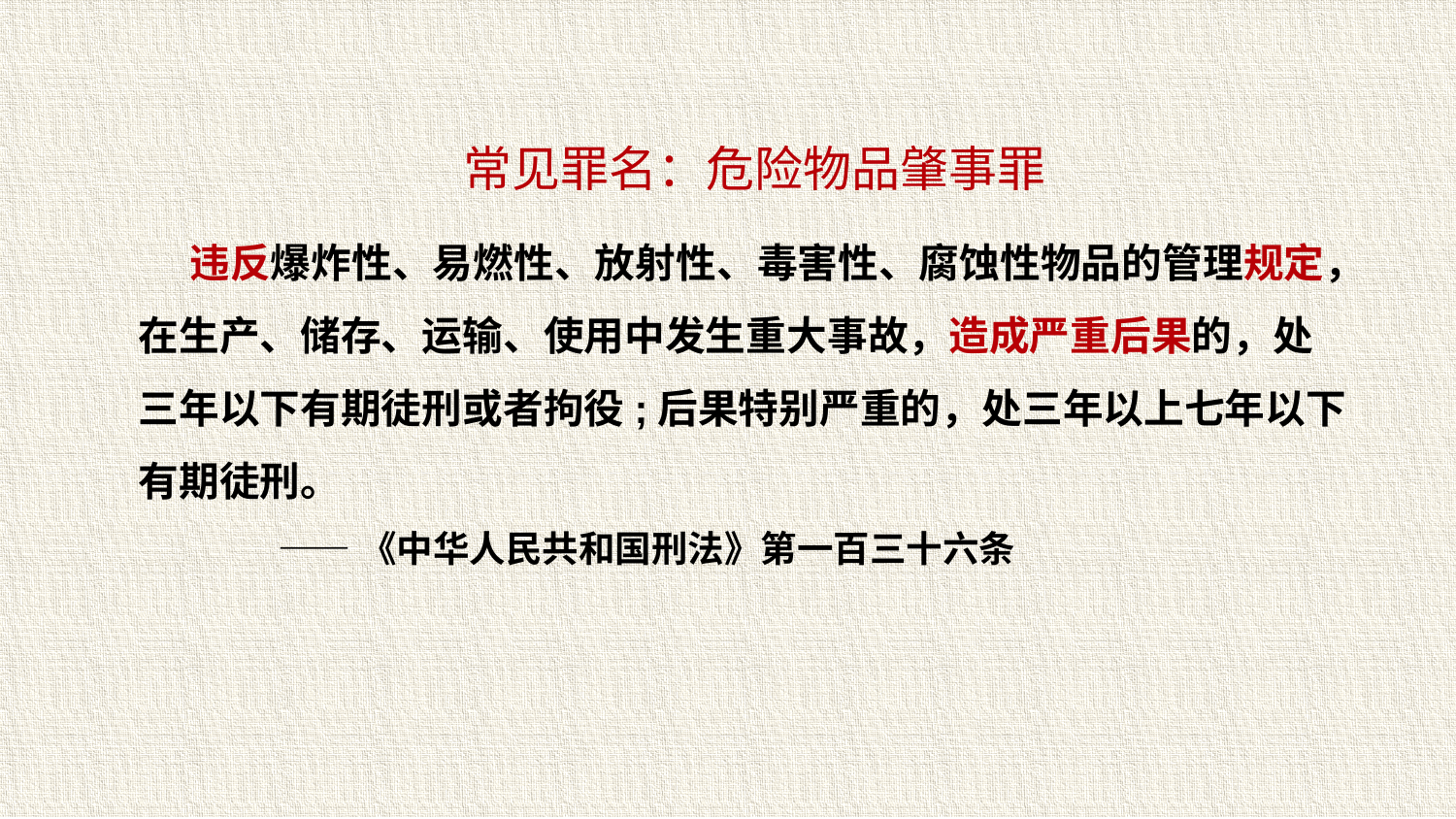

常见罪名：危险物品肇事罪
      违反爆炸性、易燃性、放射性、毒害性、腐蚀性物品的管理规定，在生产、储存、运输、使用中发生重大事故，造成严重后果的，处三年以下有期徒刑或者拘役;后果特别严重的，处三年以上七年以下有期徒刑。
                 ——《中华人民共和国刑法》第一百三十六条